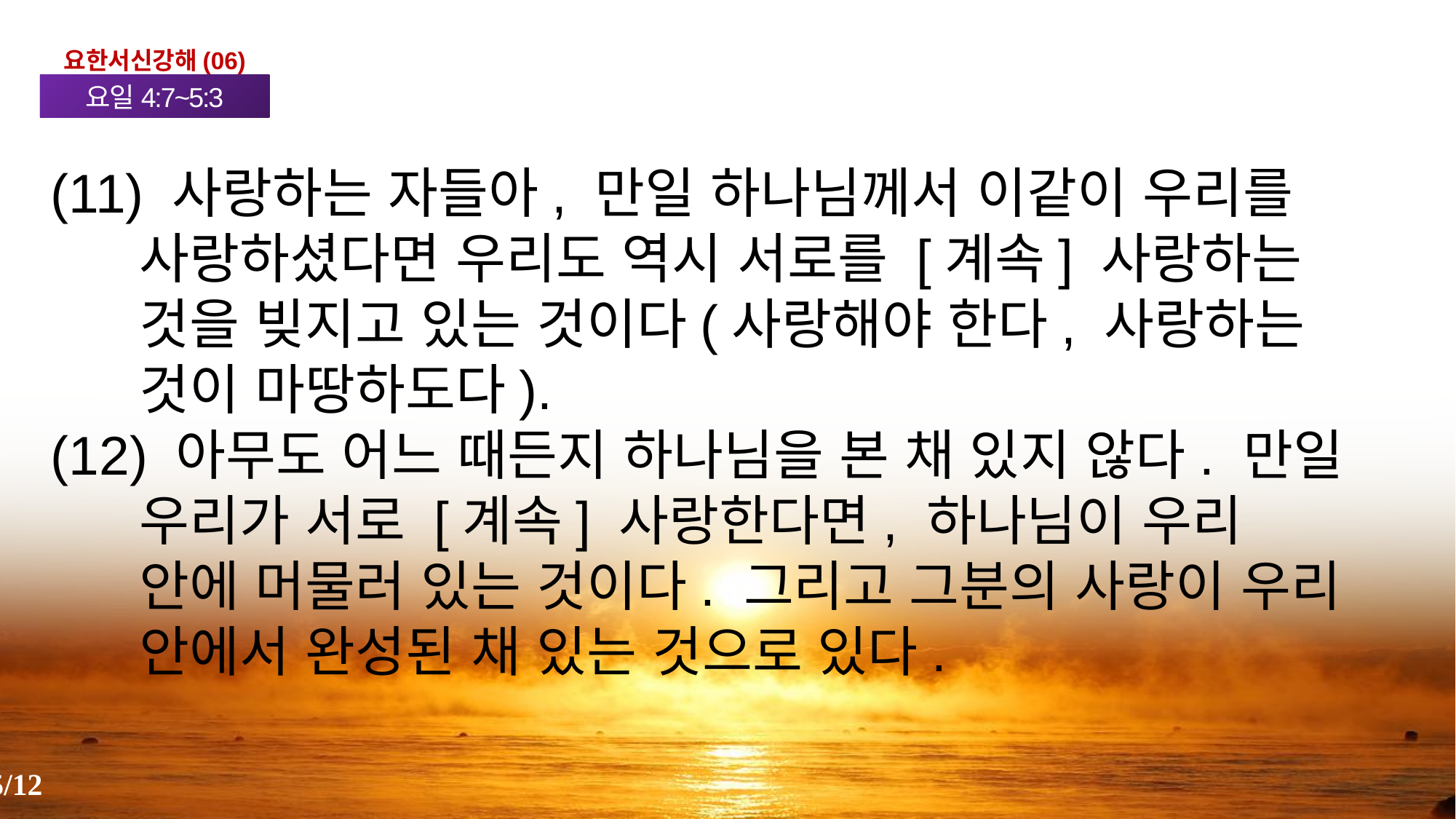

요한서신강해(06)
요일4:7~5:3

(11) 사랑하는 자들아, 만일 하나님께서 이같이 우리를 사랑하셨다면 우리도 역시 서로를 [계속] 사랑하는 것을 빚지고 있는 것이다(사랑해야 한다, 사랑하는 것이 마땅하도다).
(12) 아무도 어느 때든지 하나님을 본 채 있지 않다. 만일 우리가 서로 [계속] 사랑한다면, 하나님이 우리 안에 머물러 있는 것이다. 그리고 그분의 사랑이 우리 안에서 완성된 채 있는 것으로 있다.